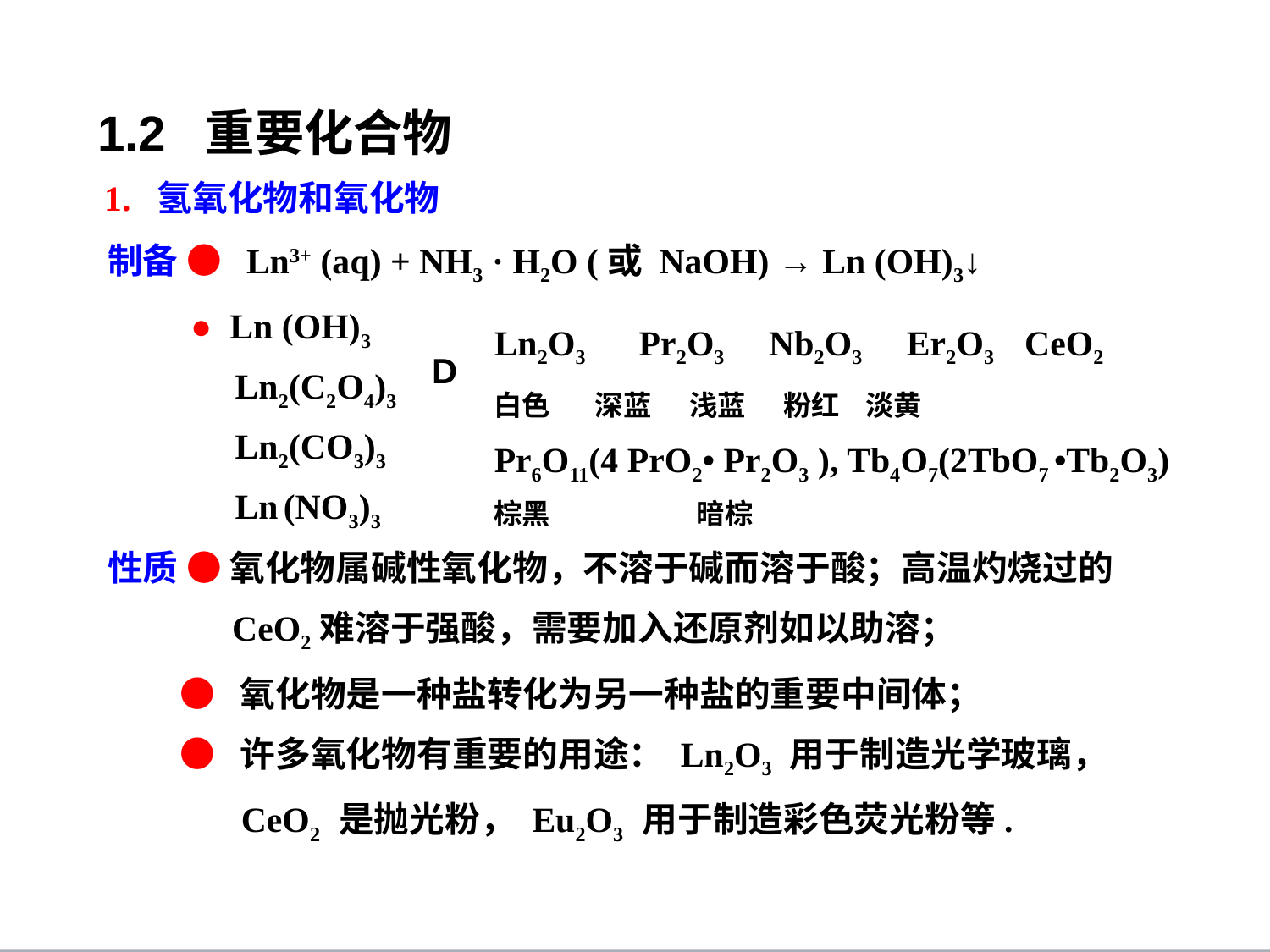

1.2  重要化合物
1.  氢氧化物和氧化物
制备 ●  Ln3+ (aq) + NH3 · H2O (或 NaOH) → Ln (OH)3↓
 ●  Ln (OH)3
      Ln2(C2O4)3
      Ln2(CO3)3
      Ln (NO3)3
Ln2O3      Pr2O3     Nb2O3     Er2O3      CeO2
白色       深蓝      浅蓝      粉红    淡黄
Pr6O11(4 PrO2• Pr2O3 ), Tb4O7(2TbO7 •Tb2O3)
棕黑                       暗棕

D

性质 ● 氧化物属碱性氧化物，不溶于碱而溶于酸；高温灼烧过的
              CeO2难溶于强酸，需要加入还原剂如以助溶；
         ●  氧化物是一种盐转化为另一种盐的重要中间体；
         ●  许多氧化物有重要的用途： Ln2O3 用于制造光学玻璃，
               CeO2  是抛光粉， Eu2O3  用于制造彩色荧光粉等.